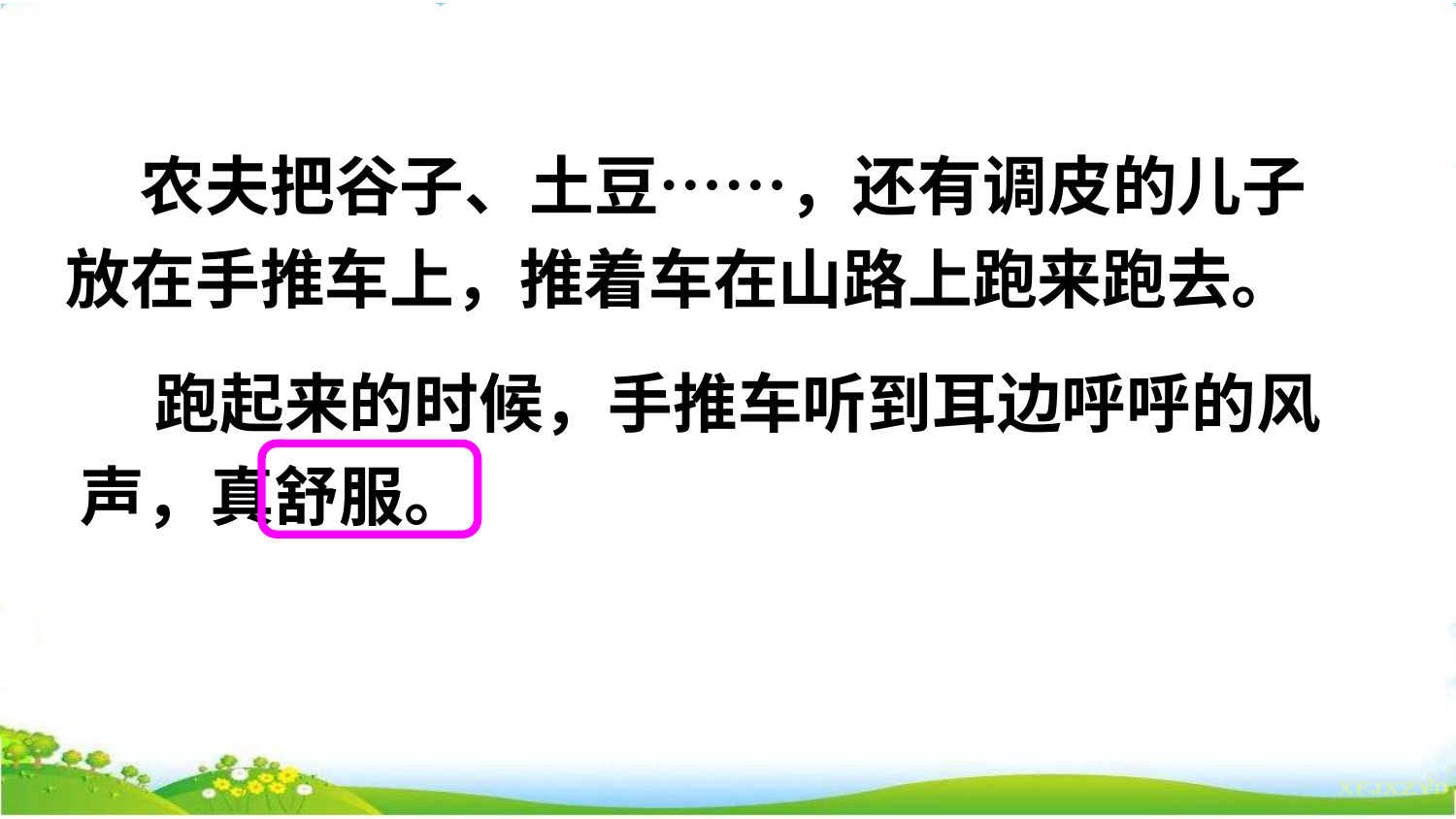

农夫把谷子、土豆……，还有调皮的儿子放在手推车上，推着车在山路上跑来跑去。

    跑起来的时候，手推车听到耳边呼呼的风声，真舒服。